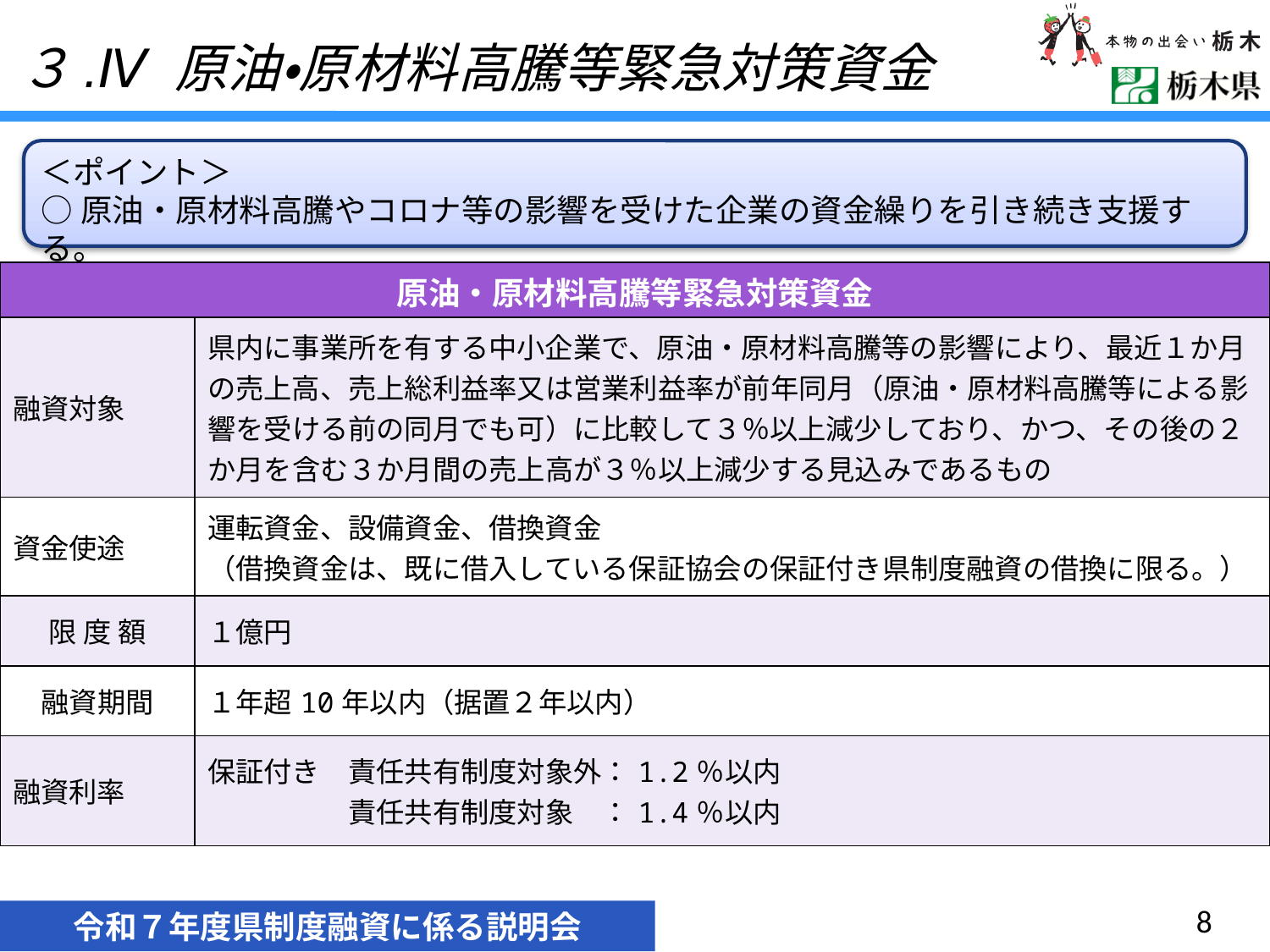

３.Ⅳ 原油・原材料高騰等緊急対策資金
＜ポイント＞
○原油・原材料高騰やコロナ等の影響を受けた企業の資金繰りを引き続き支援する。
| 原油・原材料高騰等緊急対策資金 | 新型コロナウイルス感染症対策融資 |
| --- | --- |
| 融資対象 | 県内に事業所を有する中小企業で、原油・原材料高騰等の影響により、最近１か月の売上高、売上総利益率又は営業利益率が前年同月（原油・原材料高騰等による影響を受ける前の同月でも可）に比較して３％以上減少しており、かつ、その後の２か月を含む３か月間の売上高が３％以上減少する見込みであるもの |
| 資金使途 | 運転資金、設備資金、借換資金 （借換資金は、既に借入している保証協会の保証付き県制度融資の借換に限る。） |
| 限 度 額 | １億円 |
| 融資期間 | １年超10年以内（据置２年以内） |
| 融資利率 | 保証付き　責任共有制度対象外：1.2％以内 　　　　　責任共有制度対象　：1.4％以内 |
8